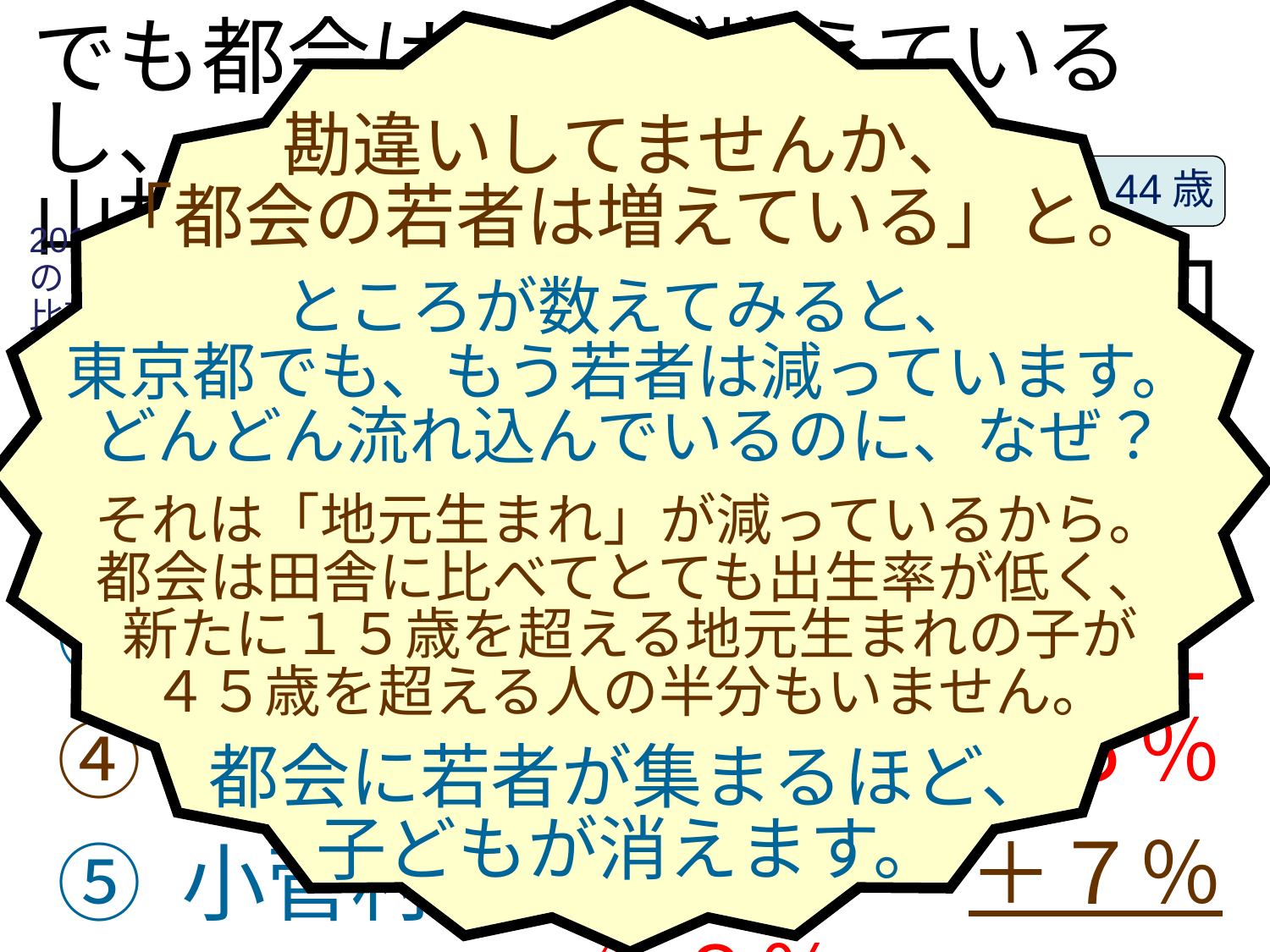

勘違いしてませんか、
「都会の若者は増えている」と。

ところが数えてみると、
東京都でも、もう若者は減っています。
どんどん流れ込んでいるのに、なぜ？

それは「地元生まれ」が減っているから。
都会は田舎に比べてとても出生率が低く、
新たに１５歳を超える地元生まれの子が
４５歳を超える人の半分もいません。
都会に若者が集まるほど、
子どもが消えます。

でも都会は人口が増えているし、
山村は消滅するのでは？
15～44歳
2019年と2024年の住民票数の
比較（居住外国人含む）
若者人口
△3％
△6％
△１５％
＋７％
△７％
総人口
+１％
△０.３％
△１１％
△８％
△１１％
① 東京都
② 八王子市
③ 奥多摩町
④ 丹波山村
⑤ 小菅村